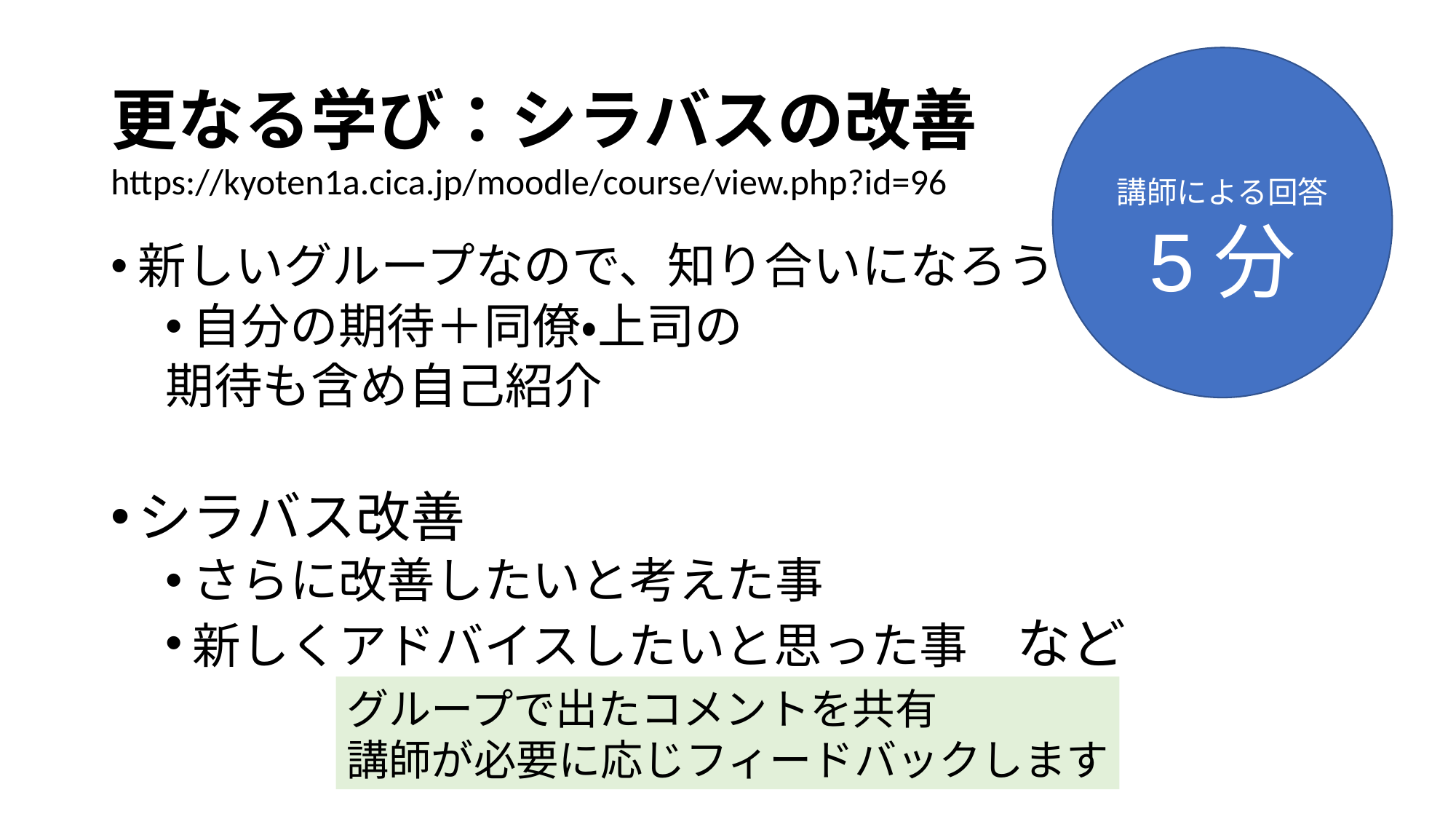

# 更なる学び：シラバスの改善

講師による回答
5分
https://kyoten1a.cica.jp/moodle/course/view.php?id=96

新しいグループなので、知り合いになろう
自分の期待＋同僚・上司の
期待も含め自己紹介

シラバス改善
さらに改善したいと考えた事
新しくアドバイスしたいと思った事　など

グループで出たコメントを共有
講師が必要に応じフィードバックします